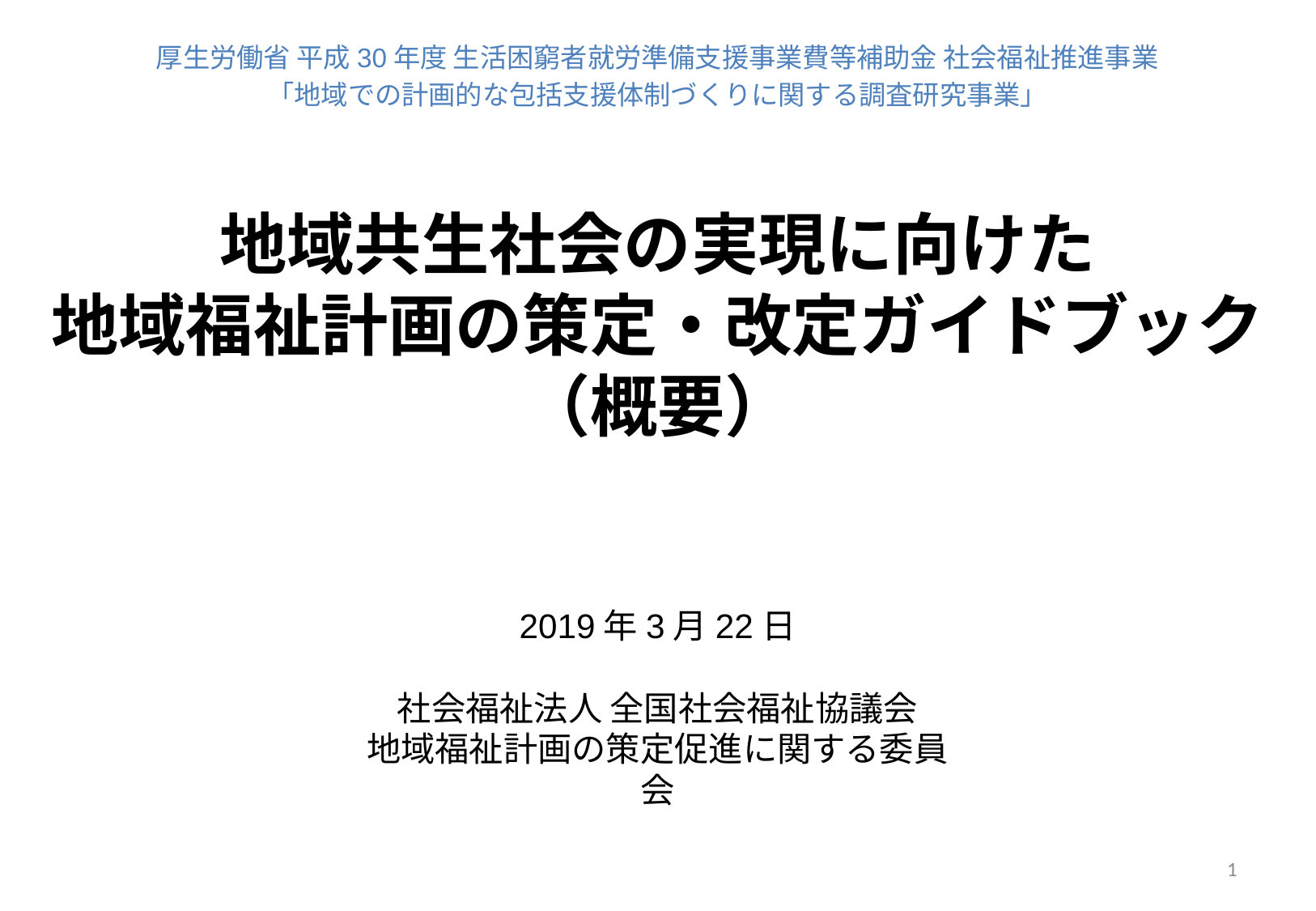

厚生労働省 平成30年度 生活困窮者就労準備支援事業費等補助金 社会福祉推進事業
「地域での計画的な包括支援体制づくりに関する調査研究事業」

# 地域共生社会の実現に向けた 地域福祉計画の策定・改定ガイドブック （概要）
2019年3月22日

社会福祉法人 全国社会福祉協議会
地域福祉計画の策定促進に関する委員会

1